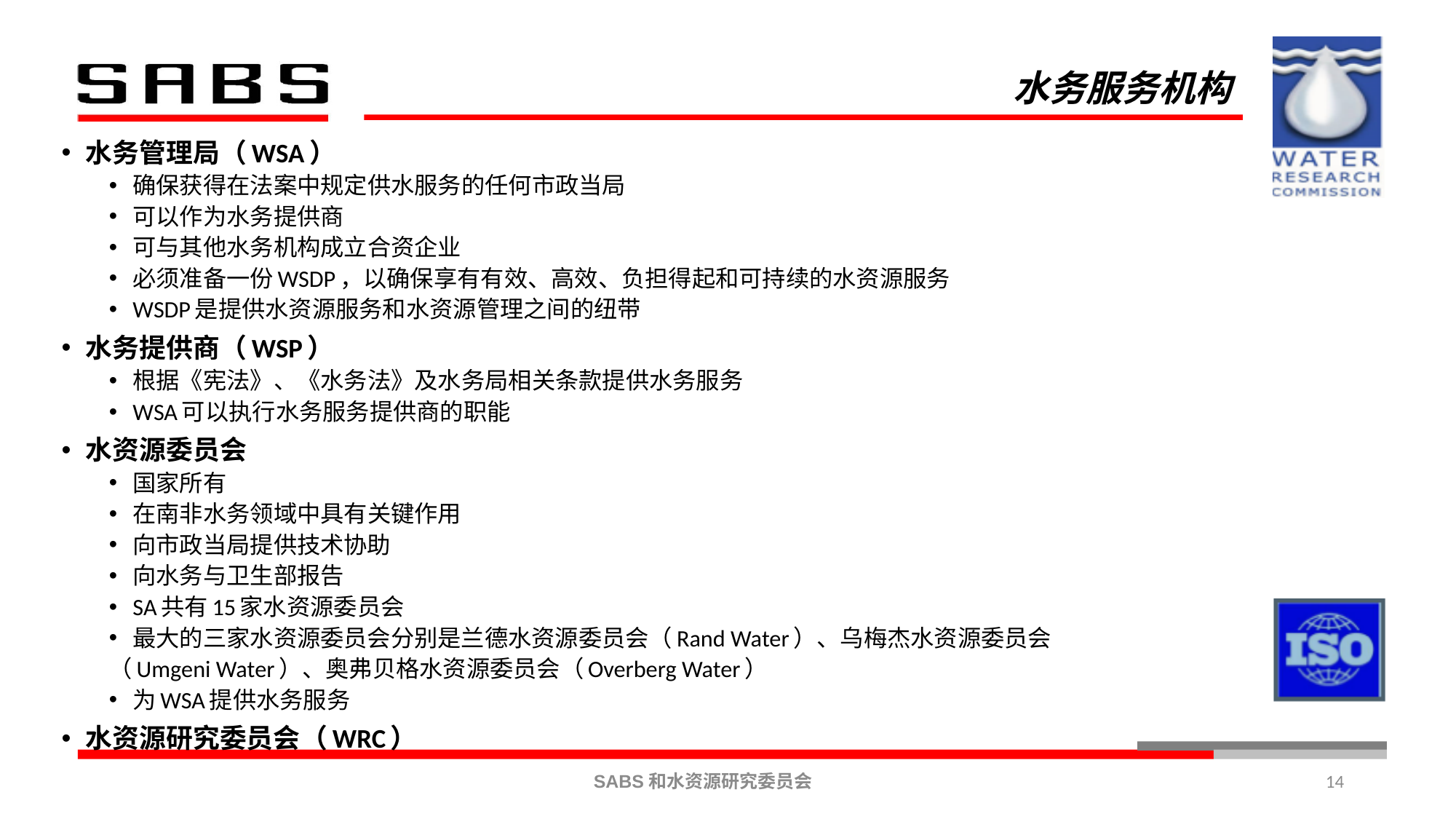

水务服务机构
水务管理局（WSA）
确保获得在法案中规定供水服务的任何市政当局
可以作为水务提供商
可与其他水务机构成立合资企业
必须准备一份WSDP，以确保享有有效、高效、负担得起和可持续的水资源服务
WSDP是提供水资源服务和水资源管理之间的纽带
水务提供商（WSP）
根据《宪法》、《水务法》及水务局相关条款提供水务服务
WSA可以执行水务服务提供商的职能
水资源委员会
国家所有
在南非水务领域中具有关键作用
向市政当局提供技术协助
向水务与卫生部报告
SA共有15家水资源委员会
最大的三家水资源委员会分别是兰德水资源委员会（Rand Water）、乌梅杰水资源委员会
（Umgeni Water）、奥弗贝格水资源委员会（Overberg Water）
为WSA提供水务服务
水资源研究委员会（WRC）

14